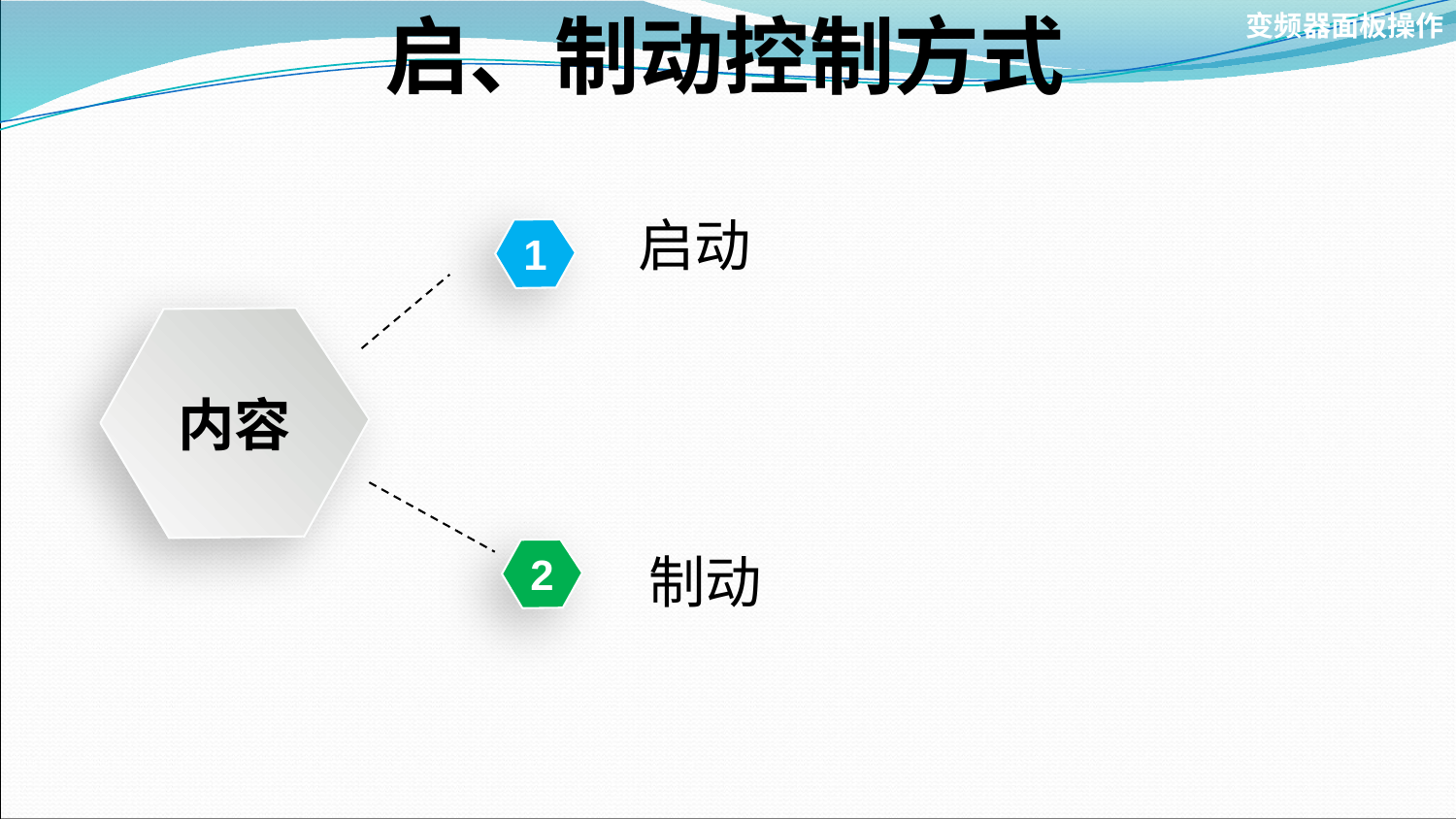

# 启、制动控制方式
变频器面板操作
启动
1
内容
2
制动
2